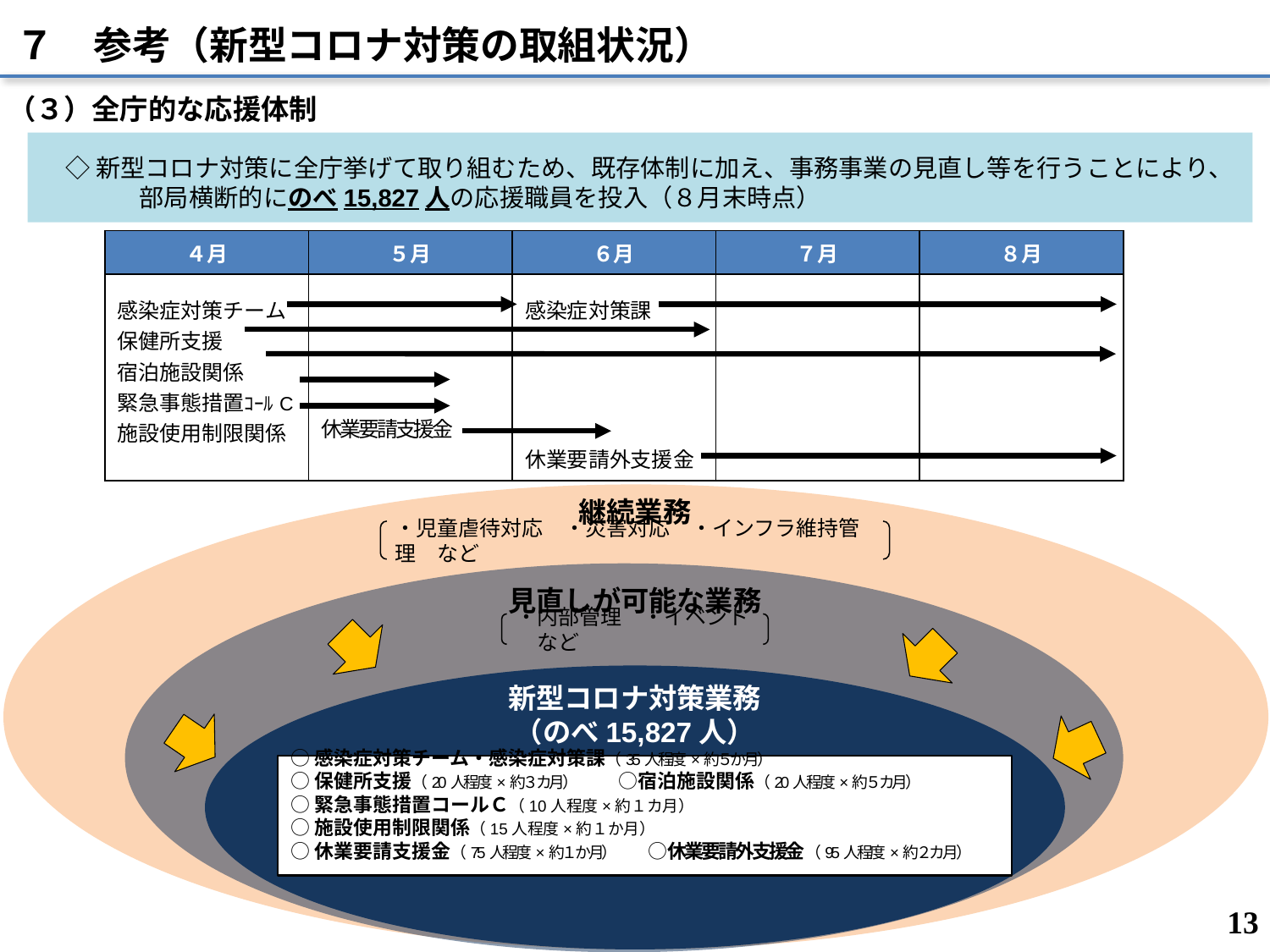

７　参考（新型コロナ対策の取組状況）
（３）全庁的な応援体制
◇新型コロナ対策に全庁挙げて取り組むため、既存体制に加え、事務事業の見直し等を行うことにより、
　　　部局横断的にのべ15,827人の応援職員を投入（８月末時点）
| ４月 | ５月 | ６月 | ７月 | ８月 |
| --- | --- | --- | --- | --- |
| 感染症対策チーム 保健所支援 宿泊施設関係 緊急事態措置ｺｰﾙC 施設使用制限関係 | 休業要請支援金 | 感染症対策課 休業要請外支援金 |  |  |

継続業務

・児童虐待対応　・災害対応　・インフラ維持管理　など

見直しが可能な業務

・内部管理　・イベント　など

新型コロナ対策業務
（のべ15,827人）

○感染症対策チーム・感染症対策課（35人程度×約５か月）
○保健所支援（20人程度×約３カ月）　　　○宿泊施設関係（20人程度×約５カ月）
○緊急事態措置コールＣ（10人程度×約１カ月）
○施設使用制限関係（15人程度×約１か月）
○休業要請支援金（75人程度×約１か月）　　 ○休業要請外支援金（95人程度×約２カ月）
13